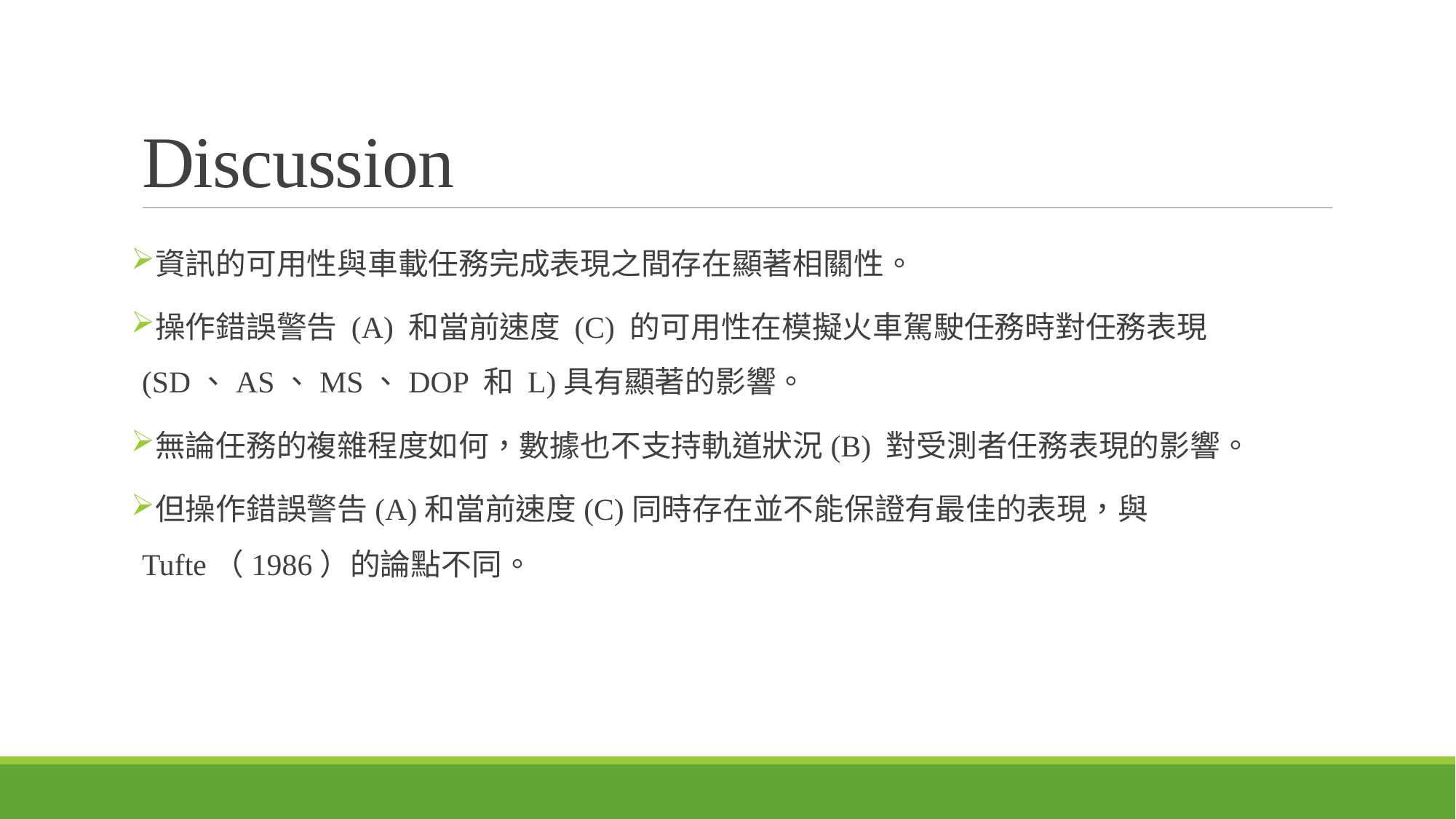

# Discussion
資訊的可用性與車載任務完成表現之間存在顯著相關性。
操作錯誤警告 (A) 和當前速度 (C) 的可用性在模擬火車駕駛任務時對任務表現(SD、AS、MS、DOP 和 L)具有顯著的影響。
無論任務的複雜程度如何，數據也不支持軌道狀況(B) 對受測者任務表現的影響。
但操作錯誤警告(A)和當前速度(C)同時存在並不能保證有最佳的表現，與 Tufte（1986）的論點不同。